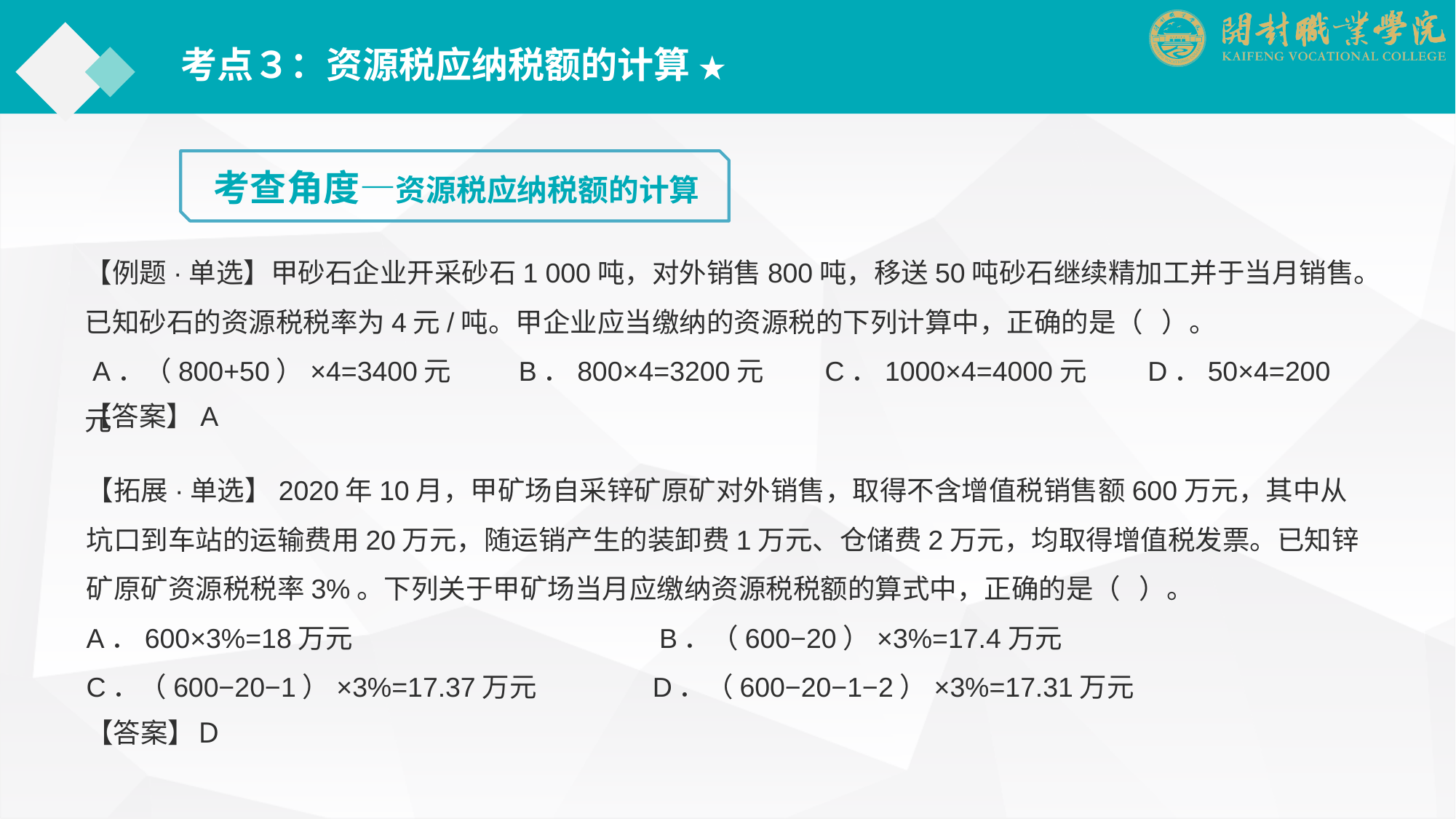

考点３：资源税应纳税额的计算 ★

考查角度—资源税应纳税额的计算
【例题·单选】甲砂石企业开采砂石1 000吨，对外销售800吨，移送50吨砂石继续精加工并于当月销售。已知砂石的资源税税率为4元/吨。甲企业应当缴纳的资源税的下列计算中，正确的是（   ）。
 A．（800+50）×4=3400元 　　B．800×4=3200元　　C．1000×4=4000元　　D．50×4=200元
【答案】A
【拓展·单选】2020年10月，甲矿场自采锌矿原矿对外销售，取得不含增值税销售额600万元，其中从坑口到车站的运输费用20万元，随运销产生的装卸费1万元、仓储费2万元，均取得增值税发票。已知锌矿原矿资源税税率3%。下列关于甲矿场当月应缴纳资源税税额的算式中，正确的是（   ）。
A．600×3%=18万元　　　　　　　　　　　B．（600−20）×3%=17.4万元
C．（600−20−1）×3%=17.37万元　　　　D．（600−20−1−2）×3%=17.31万元
【答案】Ｄ